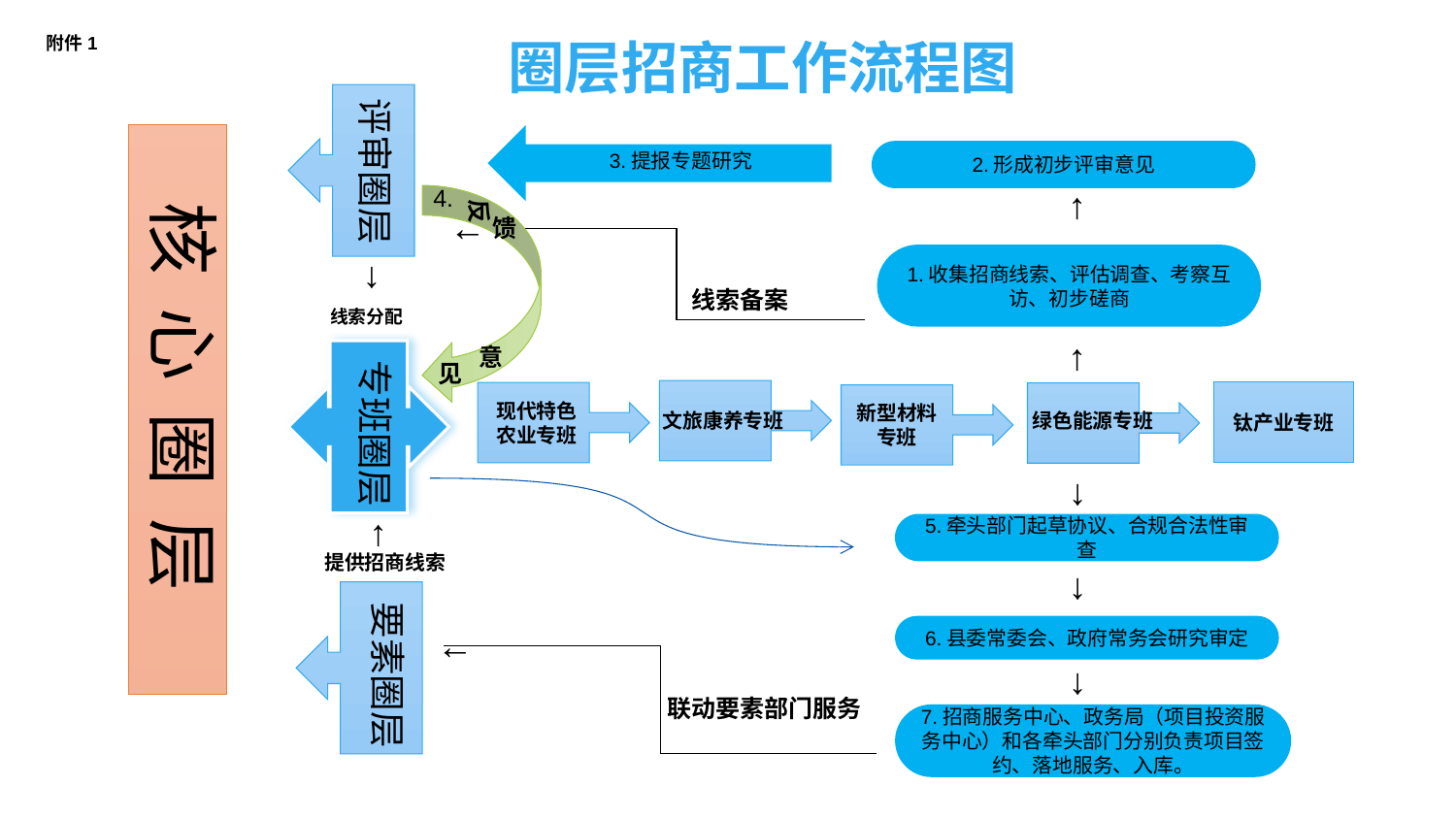

附件1
圈层招商工作流程图

评审圈层

3.提报专题研究
2.形成初步评审意见
↑
反
4.
核  心  圈  层
←
馈

 ↓
1.收集招商线索、评估调查、考察互访、初步磋商
线索备案
线索分配
↑
意

专班圈层
专班圈层
见

钛产业专班

新型材料专班
现代特色
农业专班
文旅康养专班
绿色能源专班
↑
↑
5.牵头部门起草协议、合规合法性审查
提供招商线索

↑

要素圈层
←
6.县委常委会、政府常务会研究审定
↑
联动要素部门服务
7.招商服务中心、政务局（项目投资服务中心）和各牵头部门分别负责项目签约、落地服务、入库。